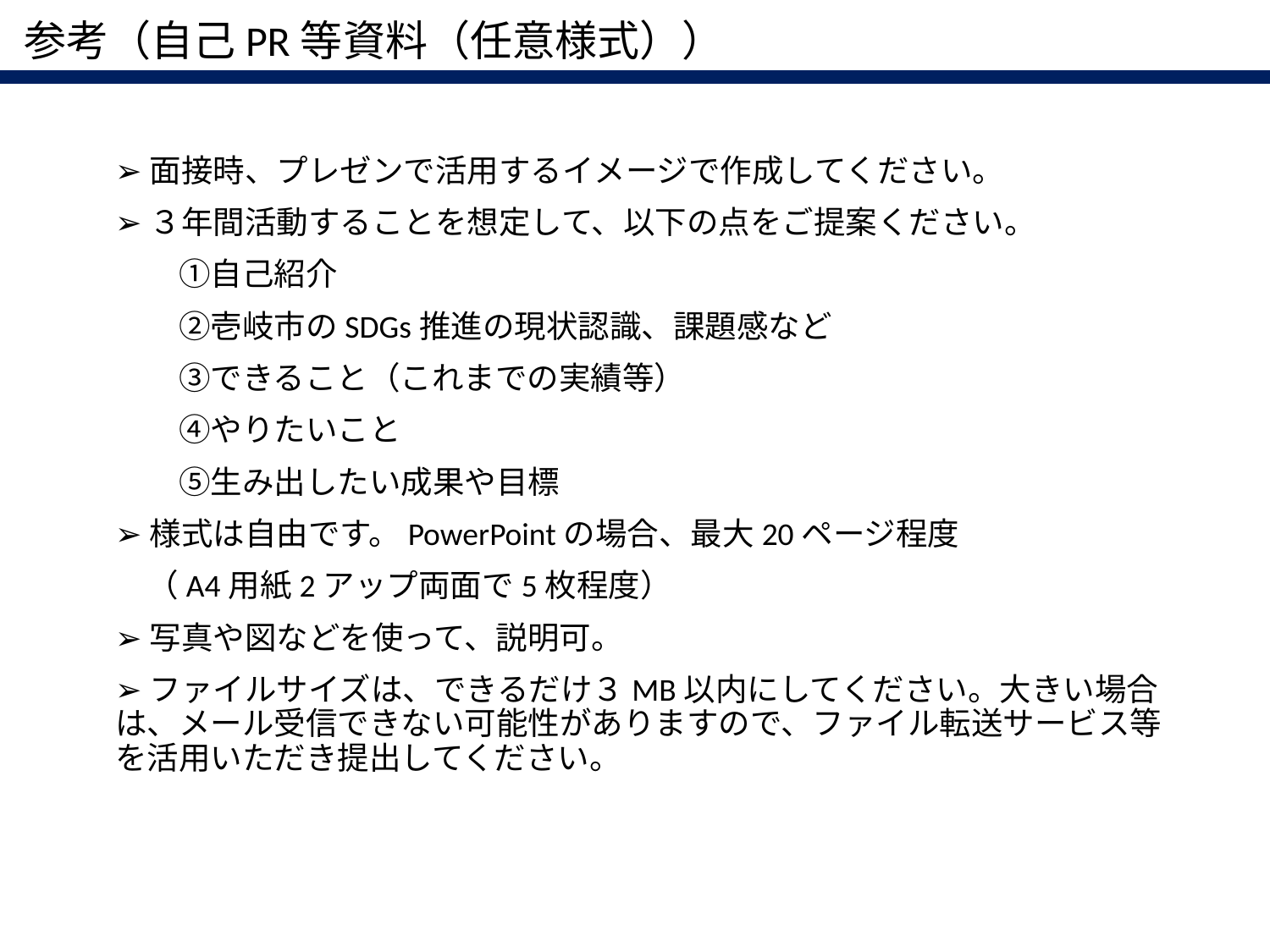

# 参考（自己PR等資料（任意様式））
➢面接時、プレゼンで活用するイメージで作成してください。
➢３年間活動することを想定して、以下の点をご提案ください。
　　①自己紹介
　　②壱岐市のSDGs推進の現状認識、課題感など
　　③できること（これまでの実績等）
　　④やりたいこと
　　⑤生み出したい成果や目標
➢様式は自由です。PowerPointの場合、最大20ページ程度
　（A4用紙2アップ両面で5枚程度）
➢写真や図などを使って、説明可。
➢ファイルサイズは、できるだけ３MB以内にしてください。大きい場合は、メール受信できない可能性がありますので、ファイル転送サービス等を活用いただき提出してください。